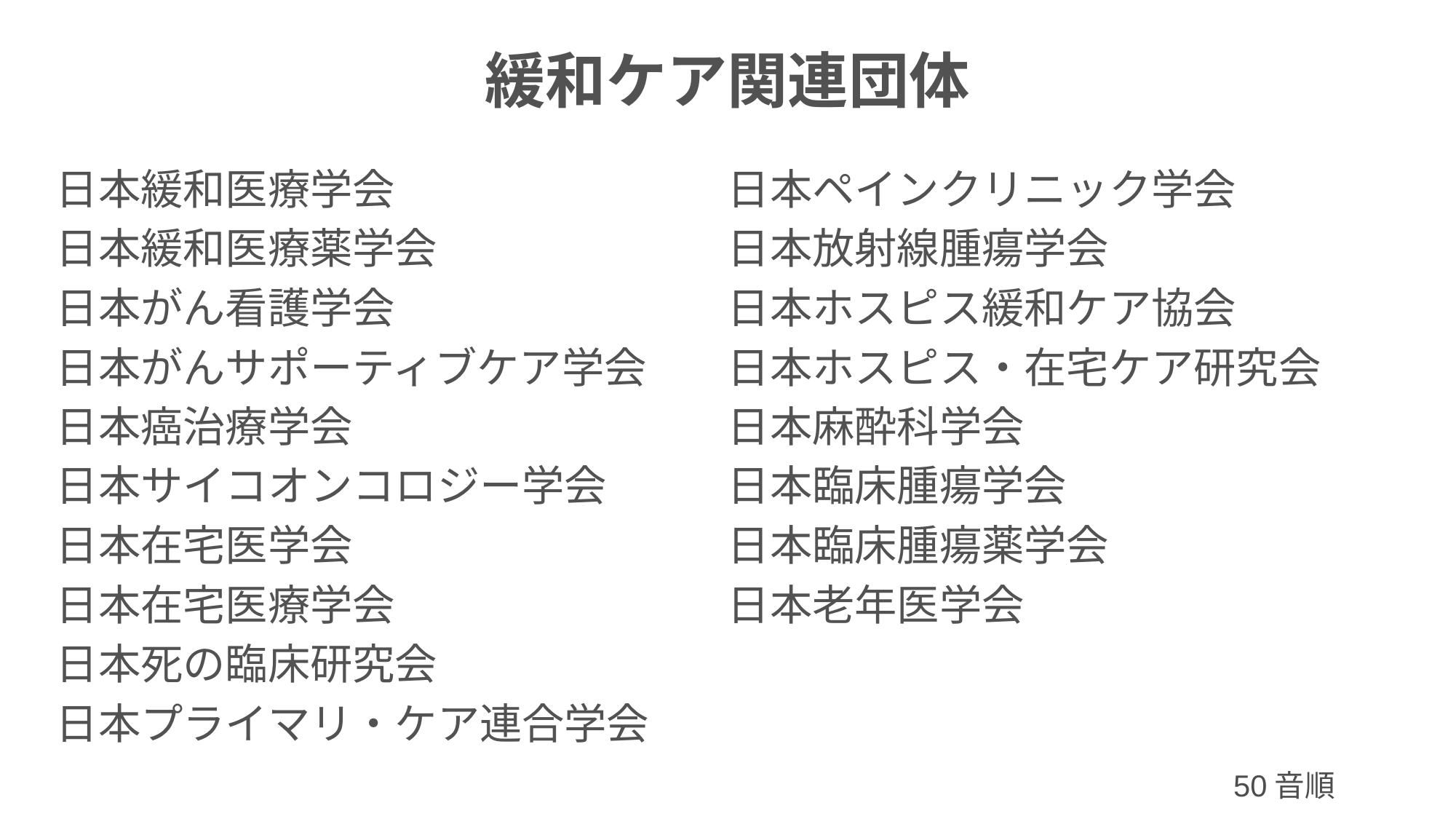

緩和ケア関連団体
日本緩和医療学会
日本緩和医療薬学会
日本がん看護学会
日本がんサポーティブケア学会
日本癌治療学会
日本サイコオンコロジー学会
日本在宅医学会
日本在宅医療学会
日本死の臨床研究会
日本プライマリ・ケア連合学会
日本ペインクリニック学会
日本放射線腫瘍学会
日本ホスピス緩和ケア協会
日本ホスピス・在宅ケア研究会
日本麻酔科学会
日本臨床腫瘍学会
日本臨床腫瘍薬学会
日本老年医学会
50音順